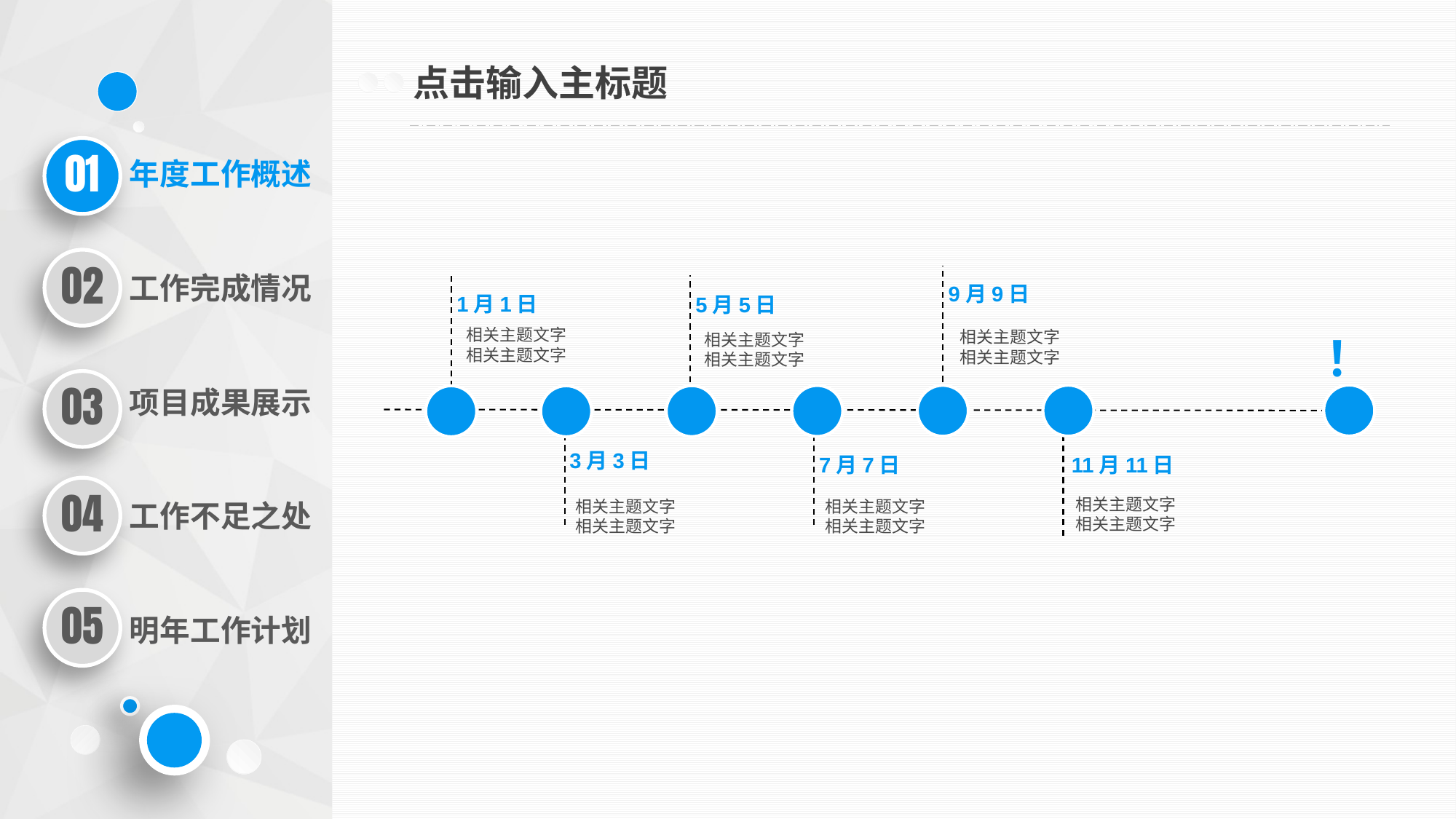

点击输入主标题
9月9日
1月1日
5月5日
相关主题文字
相关主题文字
相关主题文字
相关主题文字
！
相关主题文字
相关主题文字

3月3日
7月7日
11月11日
相关主题文字
相关主题文字
相关主题文字
相关主题文字
相关主题文字
相关主题文字